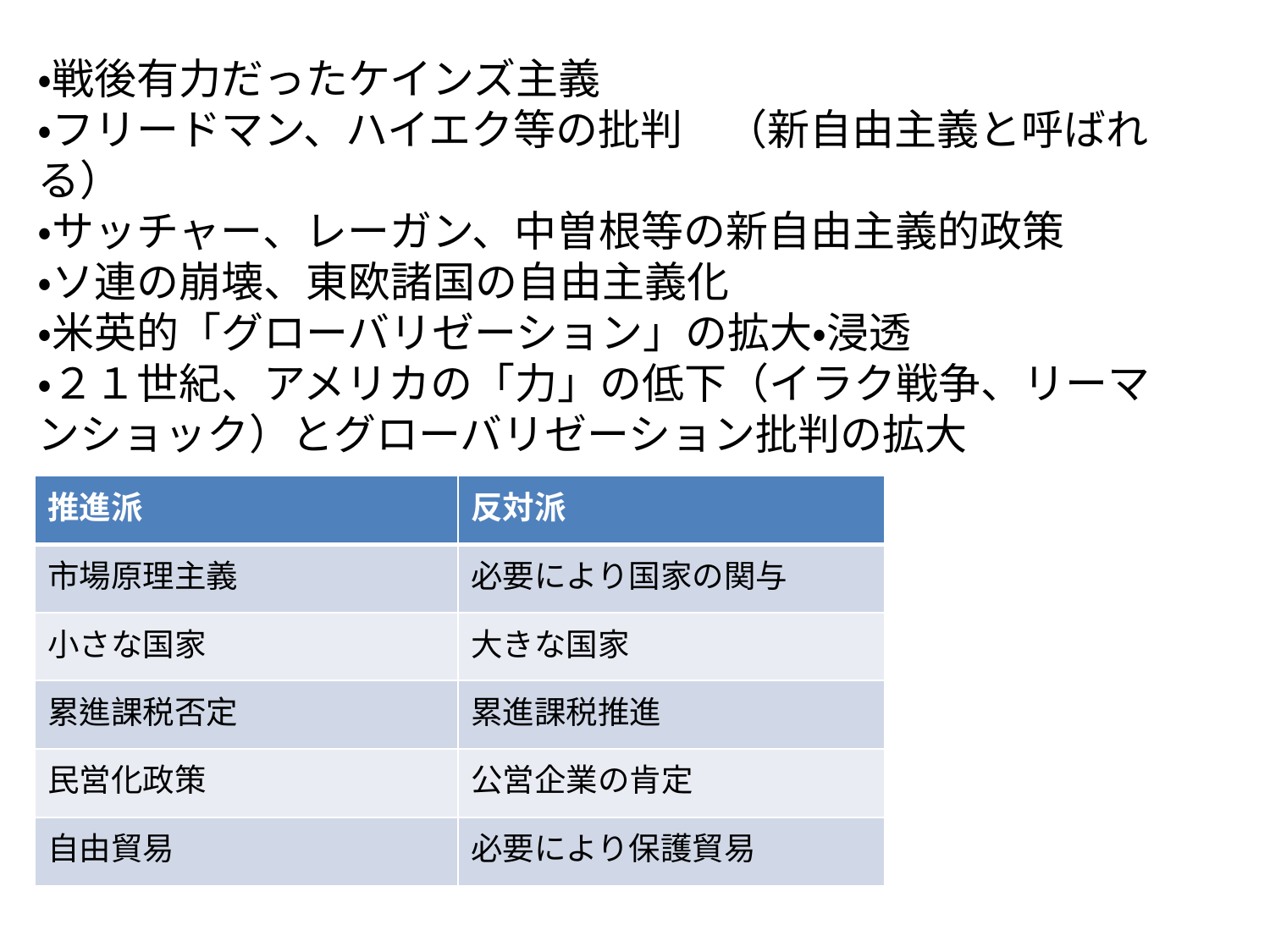

・戦後有力だったケインズ主義
・フリードマン、ハイエク等の批判　（新自由主義と呼ばれる）
・サッチャー、レーガン、中曽根等の新自由主義的政策
・ソ連の崩壊、東欧諸国の自由主義化
・米英的「グローバリゼーション」の拡大・浸透
・２１世紀、アメリカの「力」の低下（イラク戦争、リーマンショック）とグローバリゼーション批判の拡大
| 推進派 | 反対派 |
| --- | --- |
| 市場原理主義 | 必要により国家の関与 |
| 小さな国家 | 大きな国家 |
| 累進課税否定 | 累進課税推進 |
| 民営化政策 | 公営企業の肯定 |
| 自由貿易 | 必要により保護貿易 |